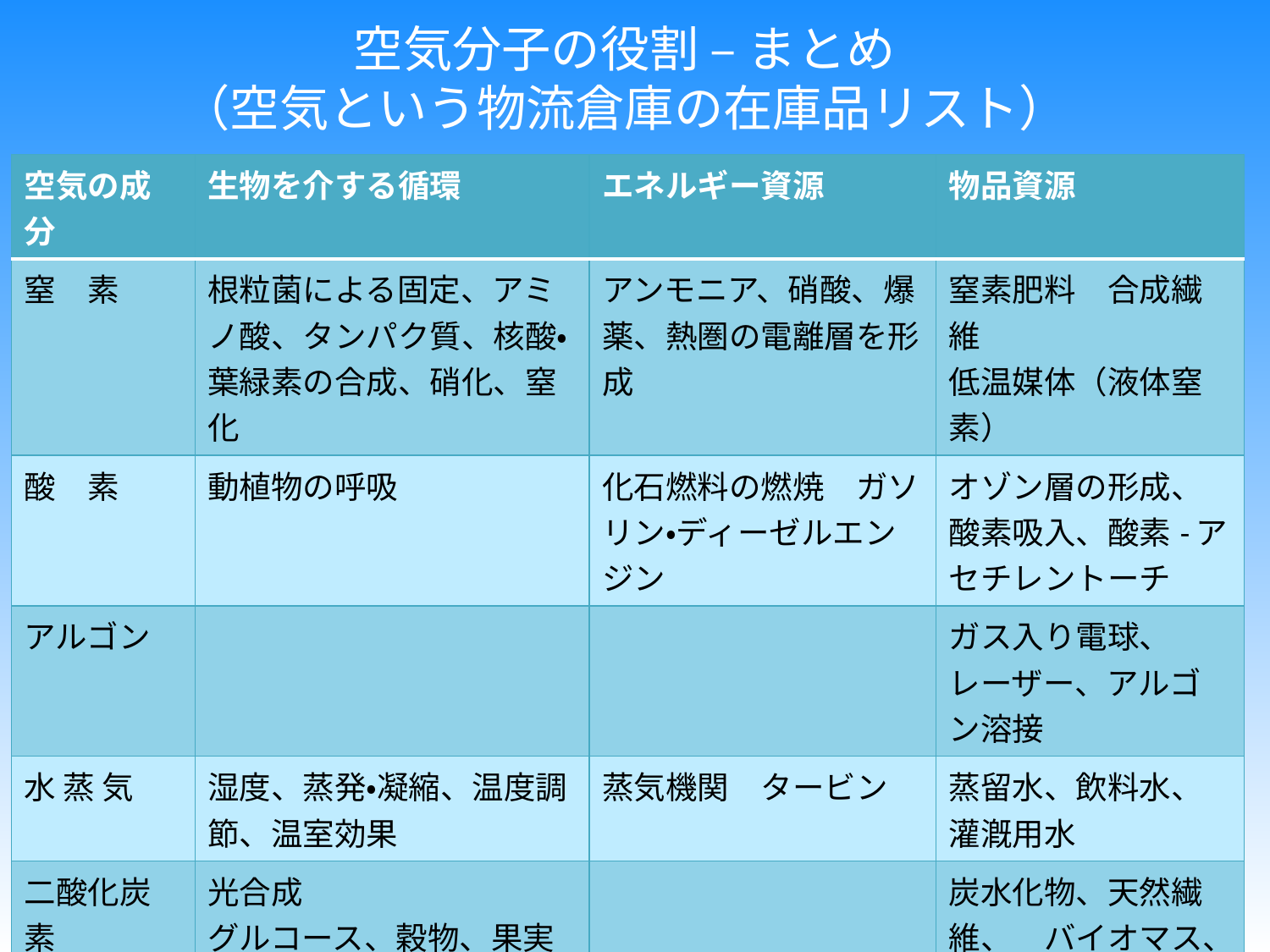

# 空気分子の役割 – まとめ （空気という物流倉庫の在庫品リスト）
| 空気の成分 | 生物を介する循環 | エネルギー資源 | 物品資源 |
| --- | --- | --- | --- |
| 窒　素 | 根粒菌による固定、アミノ酸、タンパク質、核酸・葉緑素の合成、硝化、窒化 | アンモニア、硝酸、爆薬、熱圏の電離層を形成 | 窒素肥料　合成繊維 低温媒体（液体窒素） |
| 酸　素 | 動植物の呼吸 | 化石燃料の燃焼　ガソリン・ディーゼルエンジン | オゾン層の形成、酸素吸入、酸素-アセチレントーチ |
| アルゴン |  |  | ガス入り電球、レーザー、アルゴン溶接 |
| 水 蒸 気 | 湿度、蒸発・凝縮、温度調節、温室効果 | 蒸気機関　タービン | 蒸留水、飲料水、灌漑用水 |
| 二酸化炭素 | 光合成 グルコース、穀物、果実 温室効果 |  | 炭水化物、天然繊維、　バイオマス、低温媒体（ドライアイス） |
| ヘリウム |  |  | 極低温媒体 |
| 空気全体として |  | 風、天候、気象、風力タービン | 圧縮空気 |